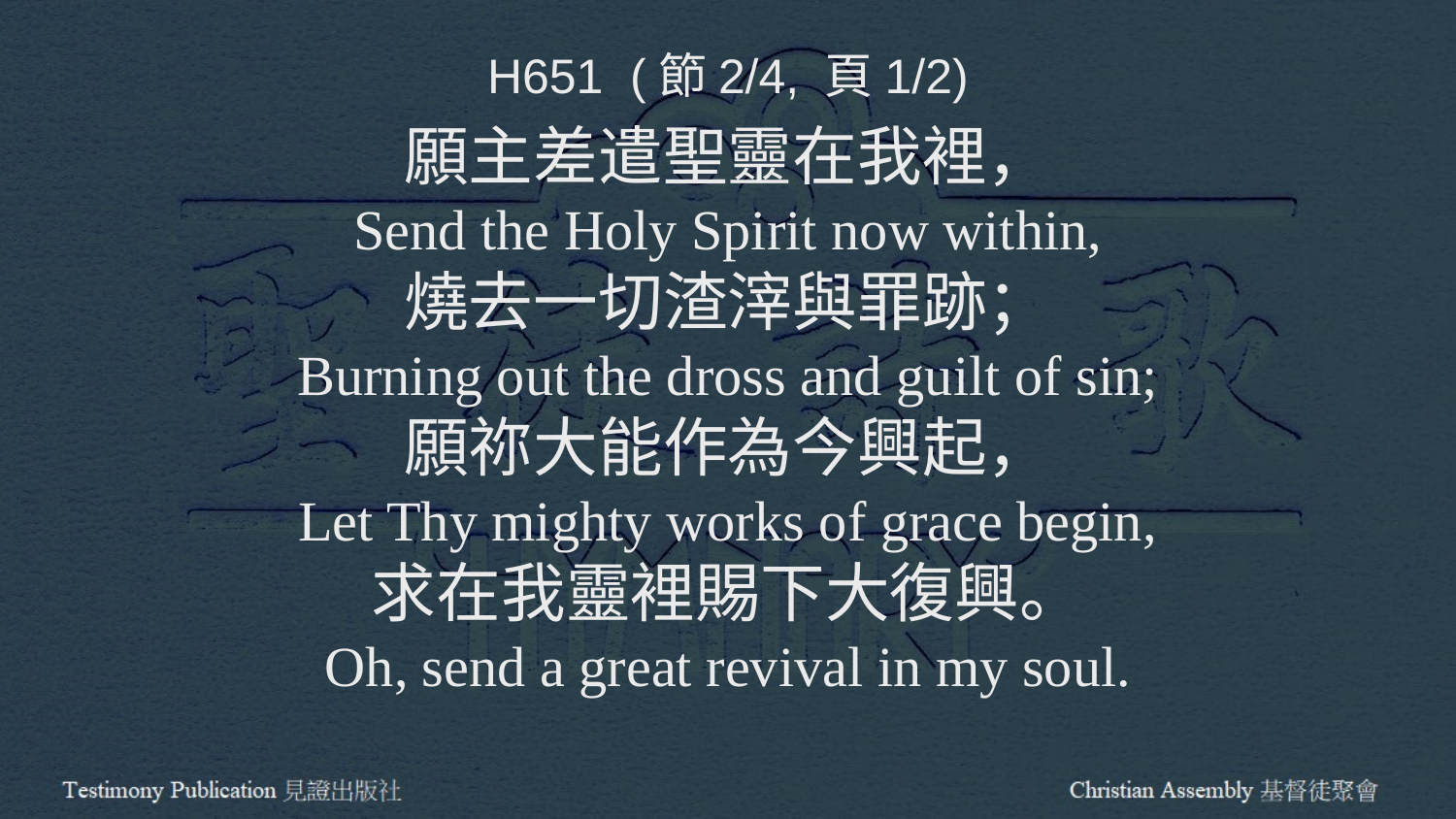

H651  (節2/4, 頁1/2)
願主差遣聖靈在我裡，
Send the Holy Spirit now within,
燒去一切渣滓與罪跡；
Burning out the dross and guilt of sin;
願祢大能作為今興起，
Let Thy mighty works of grace begin,
求在我靈裡賜下大復興。
Oh, send a great revival in my soul.